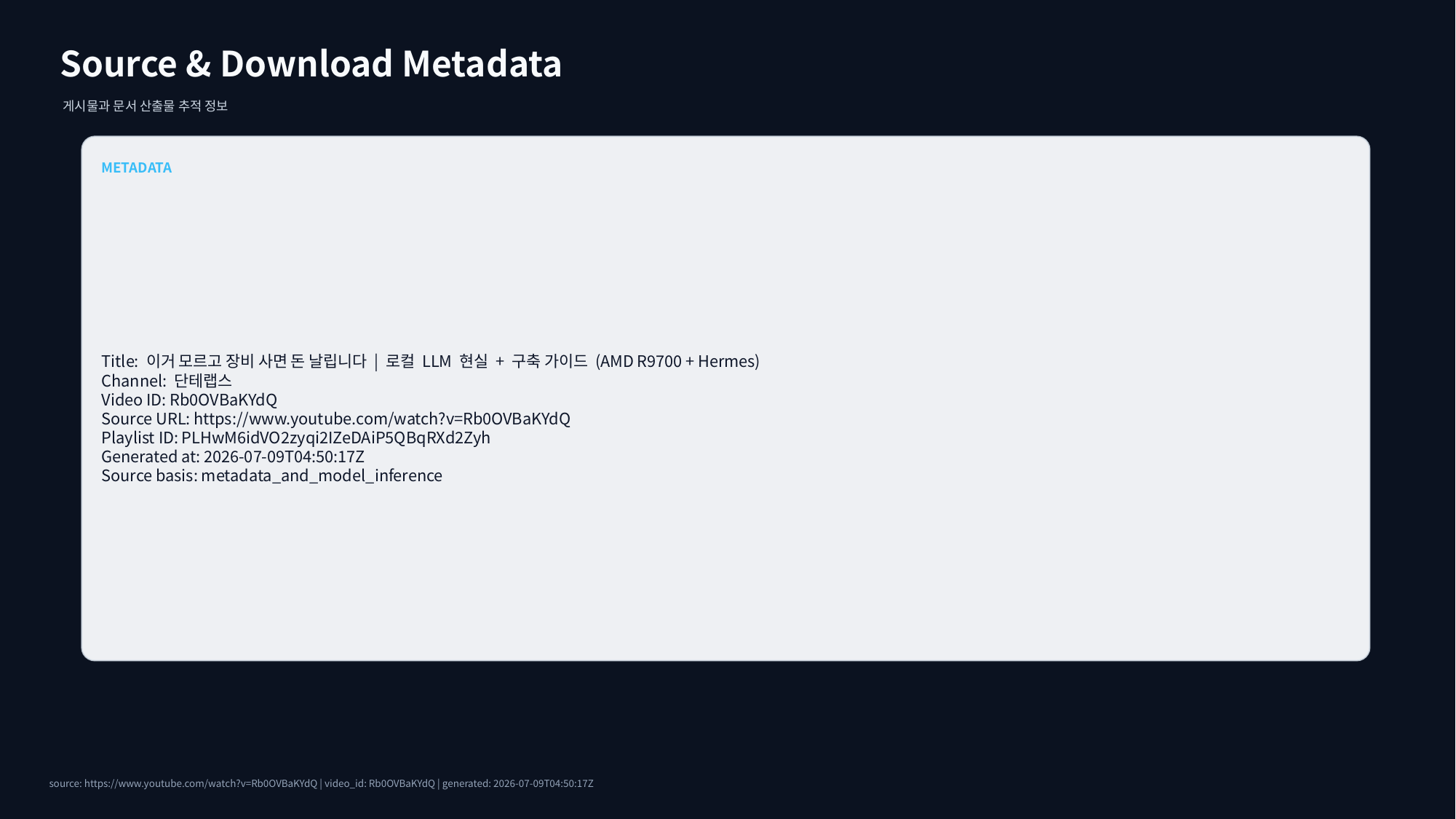

Source & Download Metadata
게시물과 문서 산출물 추적 정보

METADATA
Title: 이거 모르고 장비 사면 돈 날립니다 | 로컬 LLM 현실 + 구축 가이드 (AMD R9700 + Hermes)
Channel: 단테랩스
Video ID: Rb0OVBaKYdQ
Source URL: https://www.youtube.com/watch?v=Rb0OVBaKYdQ
Playlist ID: PLHwM6idVO2zyqi2IZeDAiP5QBqRXd2Zyh
Generated at: 2026-07-09T04:50:17Z
Source basis: metadata_and_model_inference
source: https://www.youtube.com/watch?v=Rb0OVBaKYdQ | video_id: Rb0OVBaKYdQ | generated: 2026-07-09T04:50:17Z